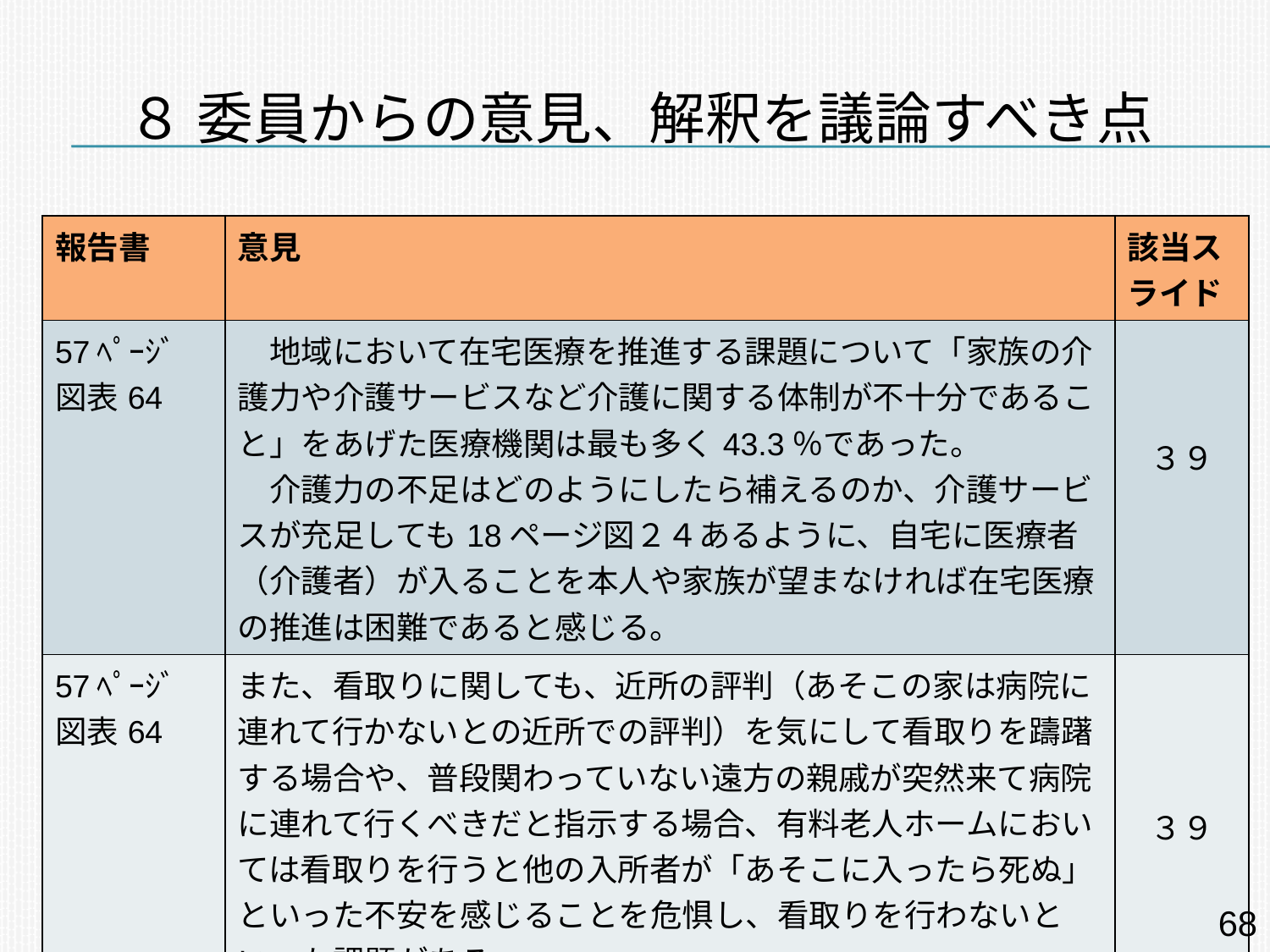

# ８ 委員からの意見、解釈を議論すべき点
| 報告書 | 意見 | 該当スライド |
| --- | --- | --- |
| 57ﾍﾟｰｼﾞ 図表64 | 地域において在宅医療を推進する課題について「家族の介護力や介護サービスなど介護に関する体制が不十分であること」をあげた医療機関は最も多く43.3％であった。 　介護力の不足はどのようにしたら補えるのか、介護サービスが充足しても18ページ図２４あるように、自宅に医療者（介護者）が入ることを本人や家族が望まなければ在宅医療の推進は困難であると感じる。 | ３９ |
| 57ﾍﾟｰｼﾞ 図表64 | また、看取りに関しても、近所の評判（あそこの家は病院に連れて行かないとの近所での評判）を気にして看取りを躊躇する場合や、普段関わっていない遠方の親戚が突然来て病院に連れて行くべきだと指示する場合、有料老人ホームにおいては看取りを行うと他の入所者が「あそこに入ったら死ぬ」といった不安を感じることを危惧し、看取りを行わないといった課題がある。 　このような課題を打破する方策の検討が必要である。 | ３９ |
68